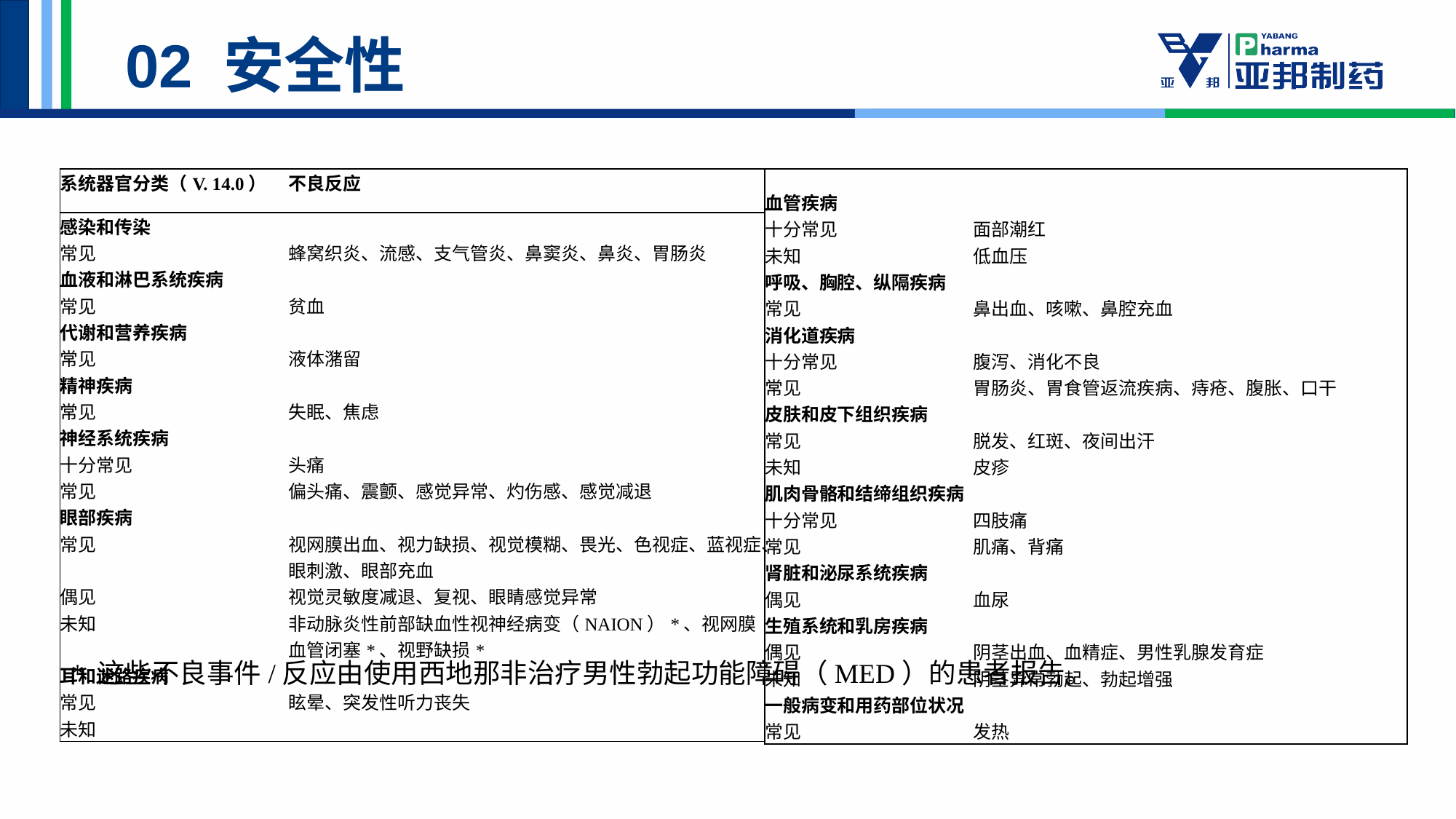

02 安全性
|  |  |
| --- | --- |
| 血管疾病 |  |
| 十分常见 | 面部潮红 |
| 未知 | 低血压 |
| 呼吸、胸腔、纵隔疾病 |  |
| 常见 | 鼻出血、咳嗽、鼻腔充血 |
| 消化道疾病 |  |
| 十分常见 | 腹泻、消化不良 |
| 常见 | 胃肠炎、胃食管返流疾病、痔疮、腹胀、口干 |
| 皮肤和皮下组织疾病 |  |
| 常见 | 脱发、红斑、夜间出汗 |
| 未知 | 皮疹 |
| 肌肉骨骼和结缔组织疾病 |  |
| 十分常见 | 四肢痛 |
| 常见 | 肌痛、背痛 |
| 肾脏和泌尿系统疾病 |  |
| 偶见 | 血尿 |
| 生殖系统和乳房疾病 |  |
| 偶见 | 阴茎出血、血精症、男性乳腺发育症 |
| 未知 | 阴茎异常勃起、勃起增强 |
| 一般病变和用药部位状况 |  |
| 常见 | 发热 |
| 系统器官分类（V. 14.0） | 不良反应 |
| --- | --- |
| 感染和传染 |  |
| 常见 | 蜂窝织炎、流感、支气管炎、鼻窦炎、鼻炎、胃肠炎 |
| 血液和淋巴系统疾病 |  |
| 常见 | 贫血 |
| 代谢和营养疾病 |  |
| 常见 | 液体潴留 |
| 精神疾病 |  |
| 常见 | 失眠、焦虑 |
| 神经系统疾病 |  |
| 十分常见 | 头痛 |
| 常见 | 偏头痛、震颤、感觉异常、灼伤感、感觉减退 |
| 眼部疾病 |  |
| 常见 | 视网膜出血、视力缺损、视觉模糊、畏光、色视症、蓝视症、眼刺激、眼部充血 |
| 偶见 | 视觉灵敏度减退、复视、眼睛感觉异常 |
| 未知 | 非动脉炎性前部缺血性视神经病变（NAION）\*、视网膜血管闭塞\*、视野缺损\* |
| 耳和迷路疾病 |  |
| 常见 未知 | 眩晕、突发性听力丧失 |
* 这些不良事件/反应由使用西地那非治疗男性勃起功能障碍（MED）的患者报告。